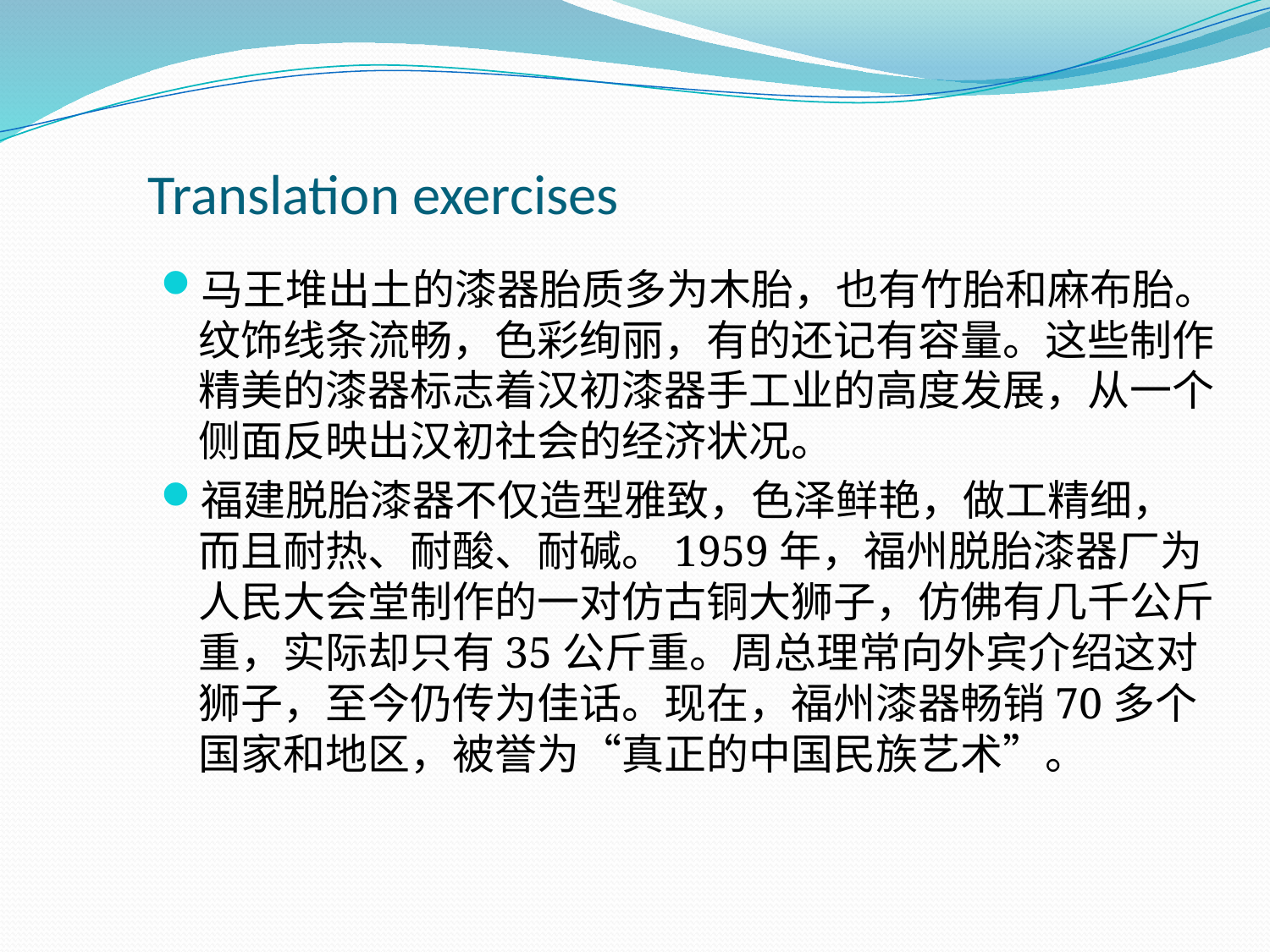

# Translation exercises
马王堆出土的漆器胎质多为木胎，也有竹胎和麻布胎。纹饰线条流畅，色彩绚丽，有的还记有容量。这些制作精美的漆器标志着汉初漆器手工业的高度发展，从一个侧面反映出汉初社会的经济状况。
福建脱胎漆器不仅造型雅致，色泽鲜艳，做工精细，而且耐热、耐酸、耐碱。1959年，福州脱胎漆器厂为人民大会堂制作的一对仿古铜大狮子，仿佛有几千公斤重，实际却只有35公斤重。周总理常向外宾介绍这对狮子，至今仍传为佳话。现在，福州漆器畅销70多个国家和地区，被誉为“真正的中国民族艺术”。